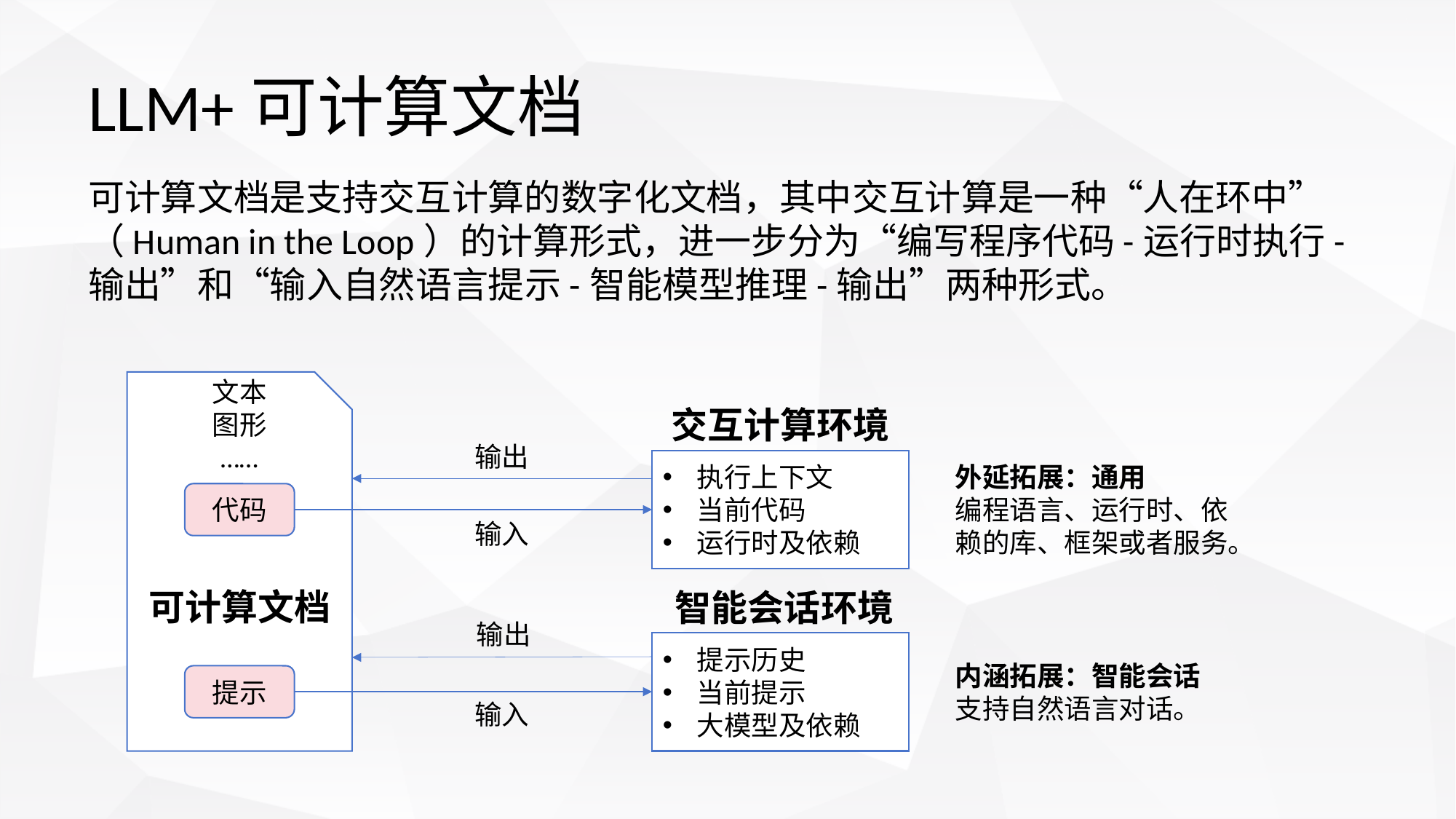

# LLM+可计算文档
可计算文档是支持交互计算的数字化文档，其中交互计算是一种“人在环中”（Human in the Loop）的计算形式，进一步分为“编写程序代码-运行时执行-输出”和“输入自然语言提示-智能模型推理-输出”两种形式。

文本
图形
……
交互计算环境
输出
执行上下文
当前代码
运行时及依赖
外延拓展：通用
编程语言、运行时、依赖的库、框架或者服务。
代码
输入
可计算文档
智能会话环境
输出
提示历史
当前提示
大模型及依赖
内涵拓展：智能会话
支持自然语言对话。
提示
输入